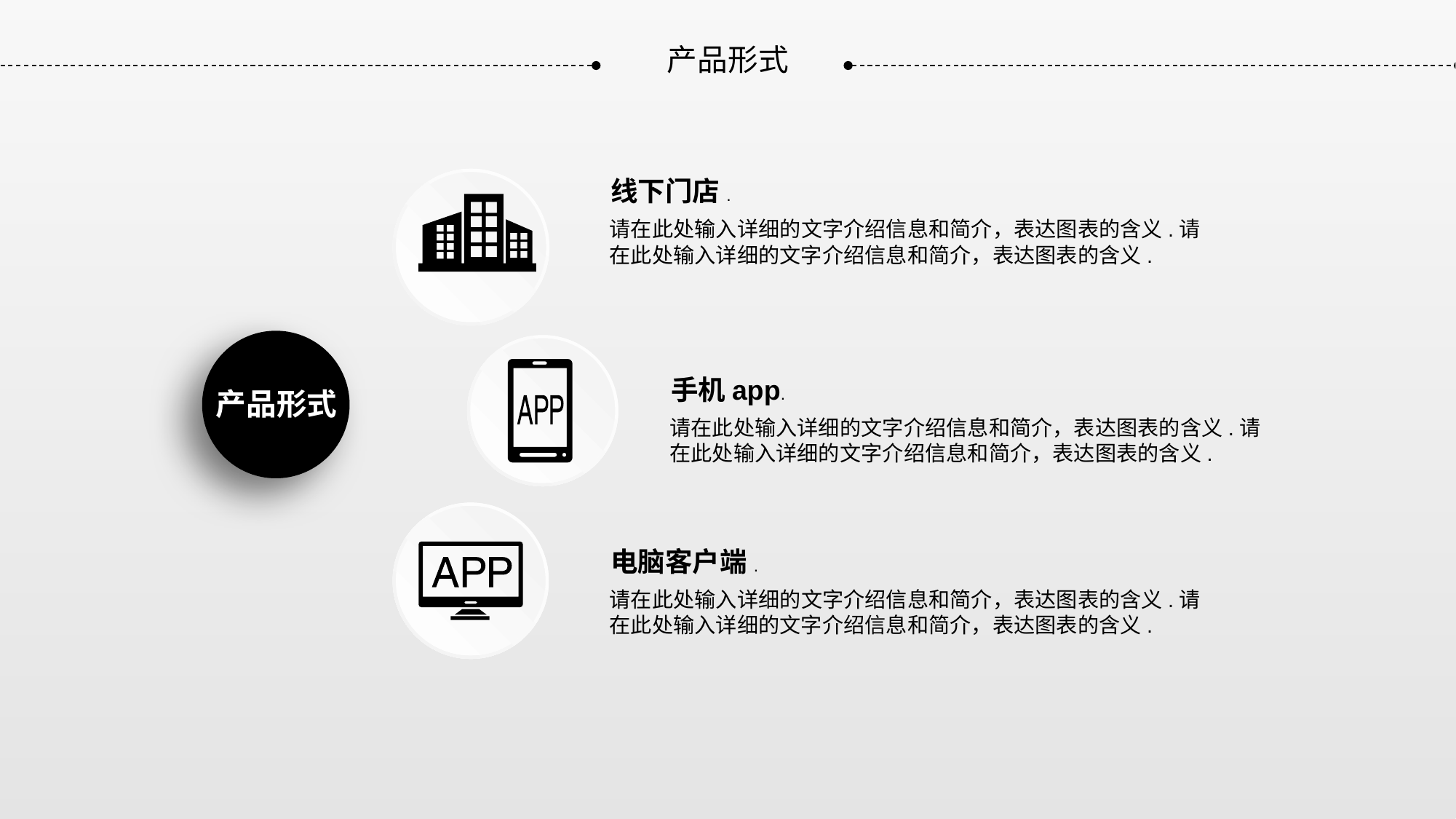

产品形式

线下门店.

请在此处输入详细的文字介绍信息和简介，表达图表的含义.请在此处输入详细的文字介绍信息和简介，表达图表的含义.

手机app.
产品形式
请在此处输入详细的文字介绍信息和简介，表达图表的含义.请在此处输入详细的文字介绍信息和简介，表达图表的含义.

电脑客户端.

请在此处输入详细的文字介绍信息和简介，表达图表的含义.请在此处输入详细的文字介绍信息和简介，表达图表的含义.